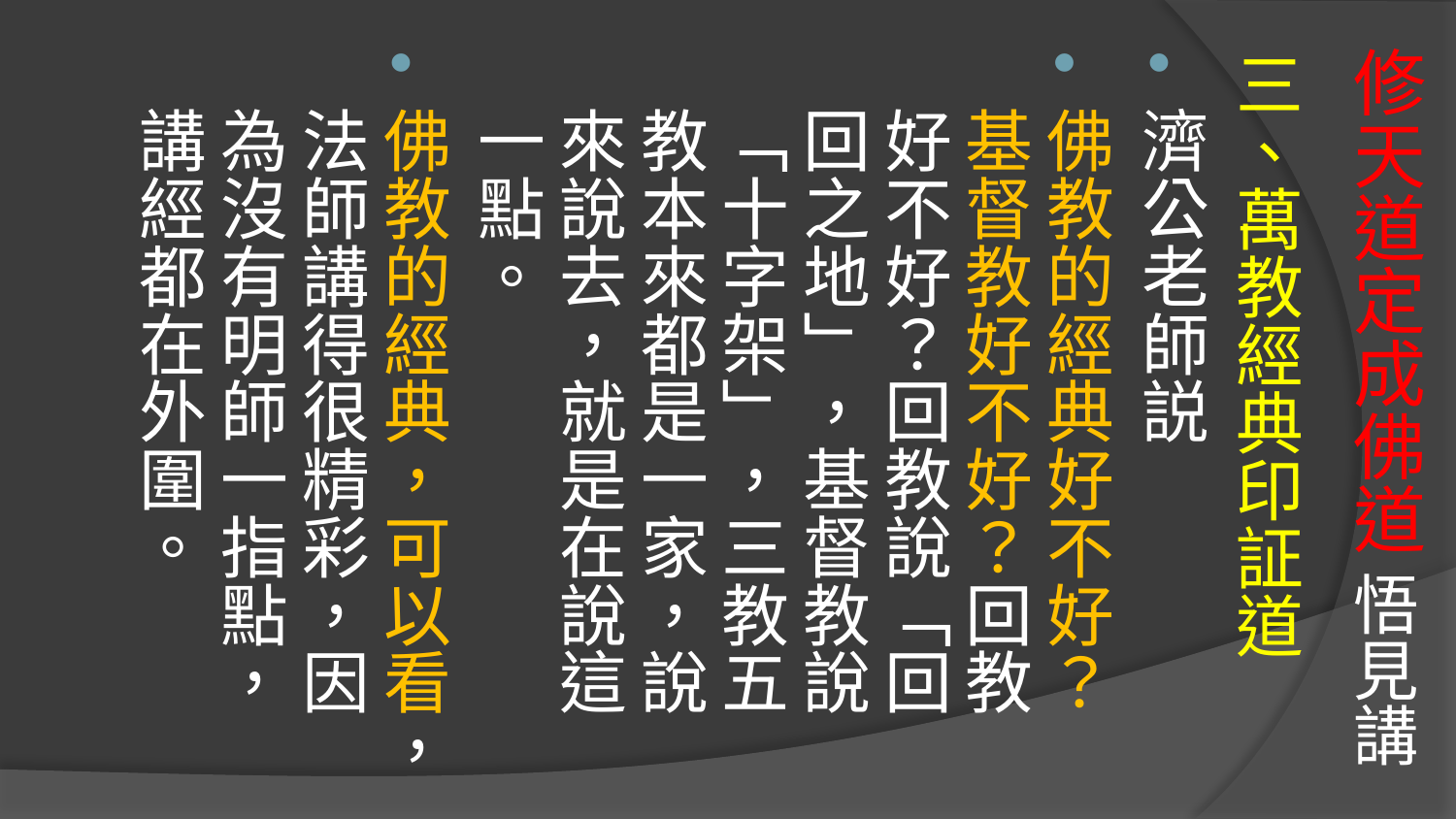

# 修天道定成佛道 悟見講
三、萬教經典印証道
濟公老師説
佛教的經典好不好？基督教好不好？回教好不好？回教說「回回之地」，基督教說「十字架」，三教五教本來都是一家，說來說去，就是在說這一點。
佛教的經典，可以看，法師講得很精彩，因為沒有明師一指點，講經都在外圍。